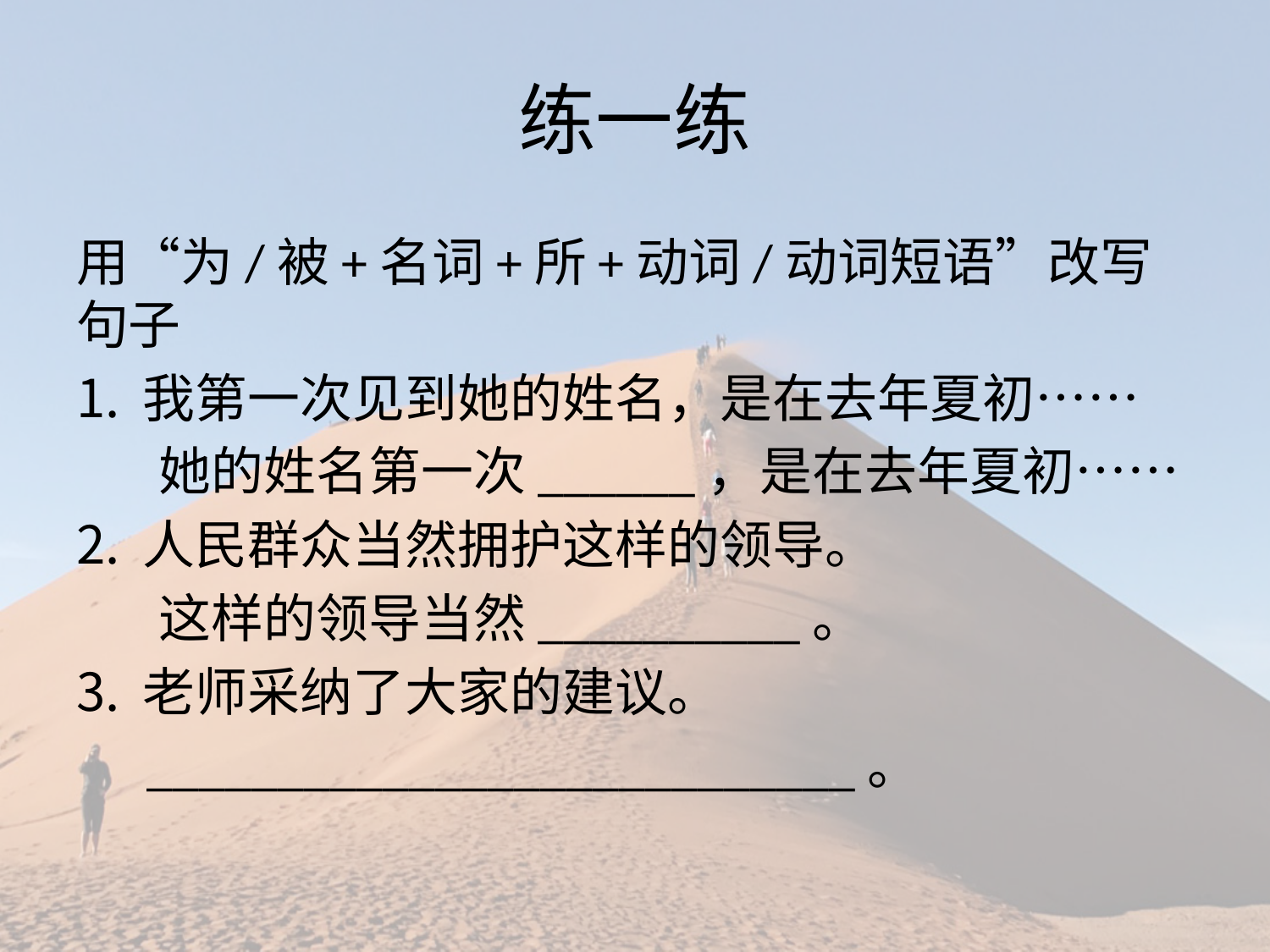

# 练一练
用“为/被+名词+所+动词/动词短语”改写句子
我第一次见到她的姓名，是在去年夏初……
      她的姓名第一次______，是在去年夏初……
人民群众当然拥护这样的领导。
      这样的领导当然__________。
老师采纳了大家的建议。
      ___________________________。